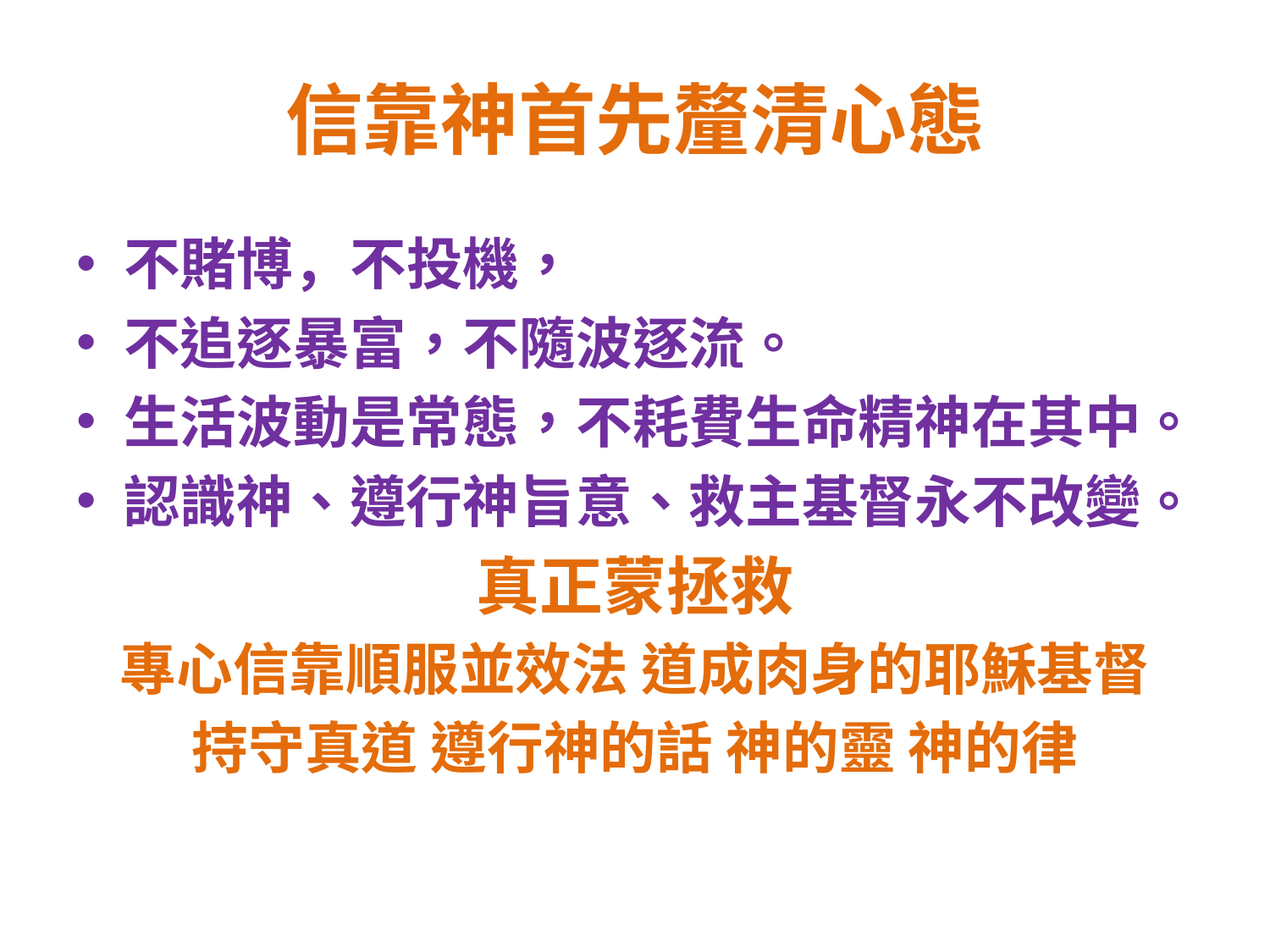

# 信靠神首先釐清心態
不賭博，不投機，
不追逐暴富，不隨波逐流。
生活波動是常態，不耗費生命精神在其中。
認識神、遵行神旨意、救主基督永不改變。
真正蒙拯救
專心信靠順服並效法 道成肉身的耶穌基督
持守真道 遵行神的話 神的靈 神的律